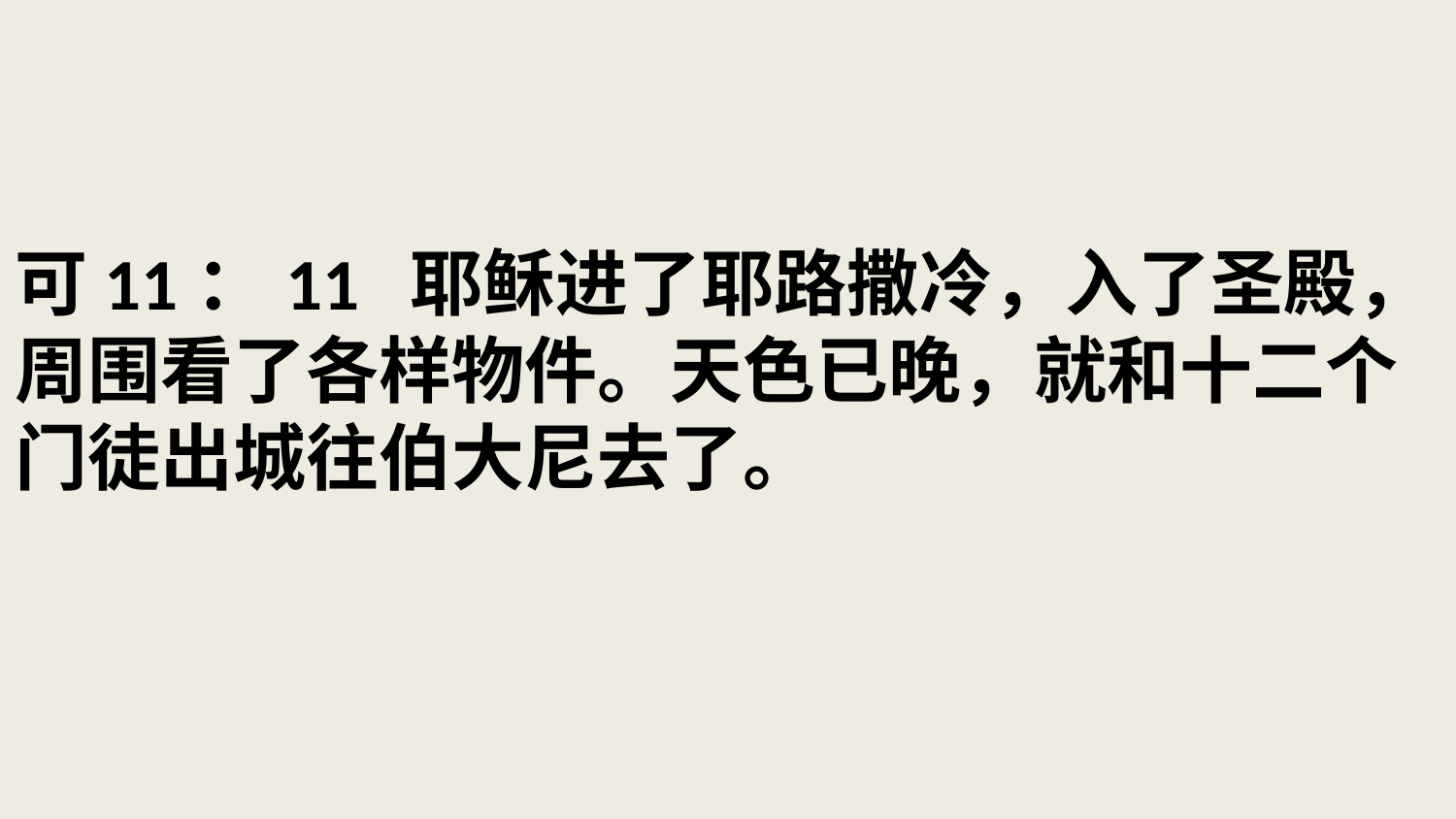

# 可11：11  耶稣进了耶路撒冷，入了圣殿，周围看了各样物件。天色已晚，就和十二个门徒出城往伯大尼去了。